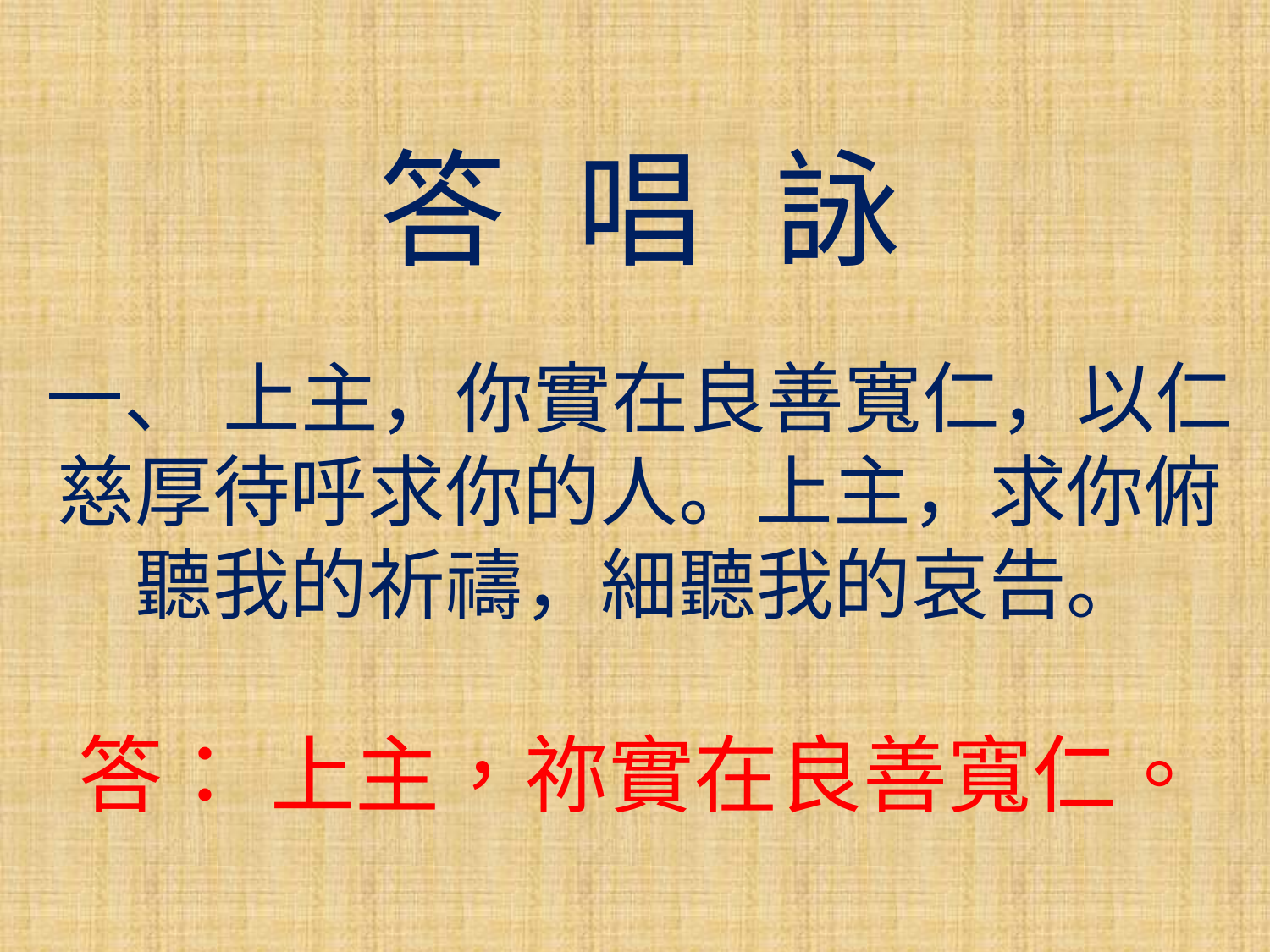

答  唱  詠

一、 上主，你實在良善寬仁，以仁慈厚待呼求你的人。上主，求你俯聽我的祈禱，細聽我的哀告。

答： 上主，祢實在良善寬仁。